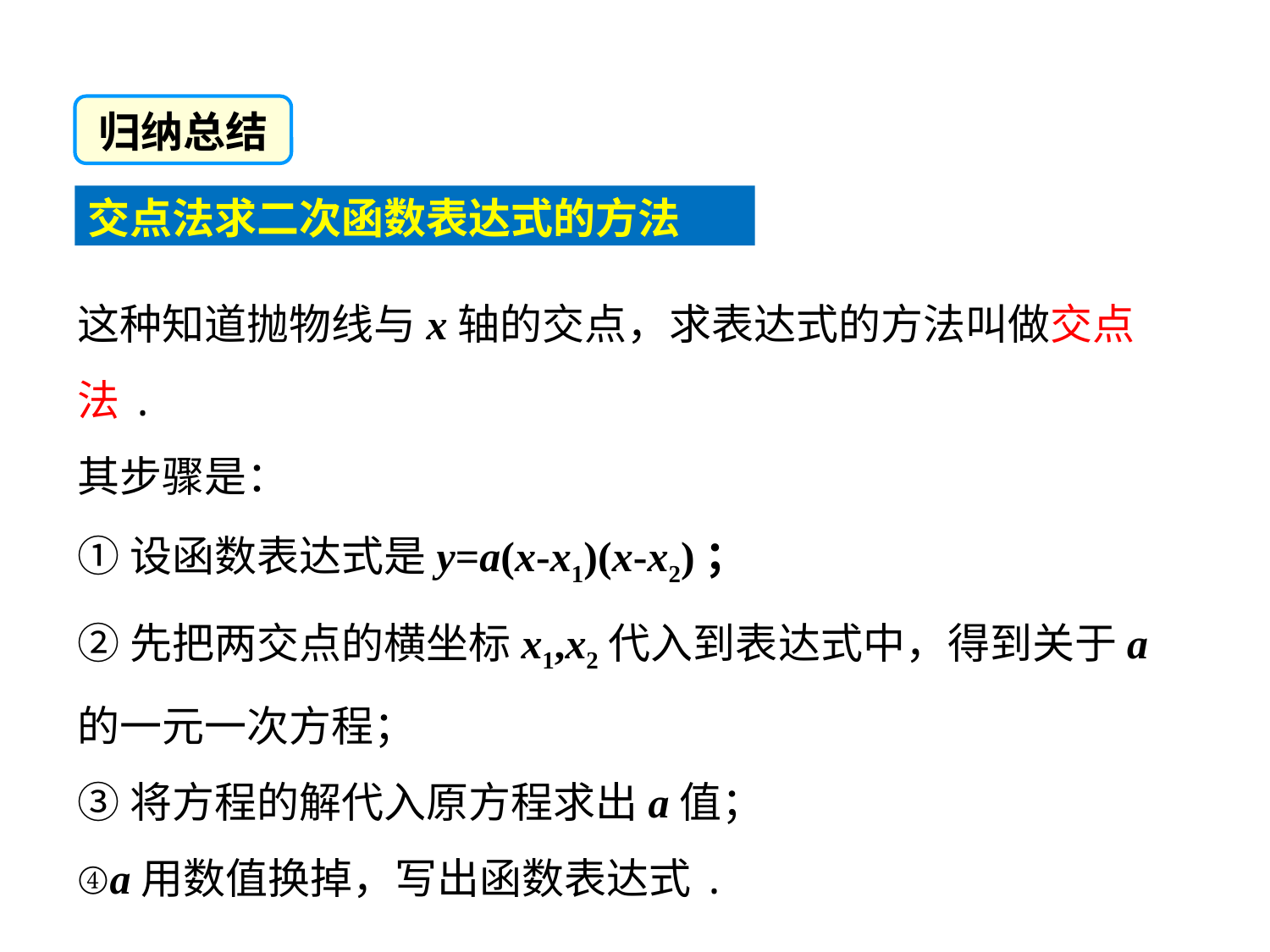

归纳总结
交点法求二次函数表达式的方法
这种知道抛物线与x轴的交点，求表达式的方法叫做交点法.
其步骤是：
①设函数表达式是y=a(x-x1)(x-x2)；
②先把两交点的横坐标x1,x2代入到表达式中，得到关于a的一元一次方程；
③将方程的解代入原方程求出a值；
④a用数值换掉，写出函数表达式.